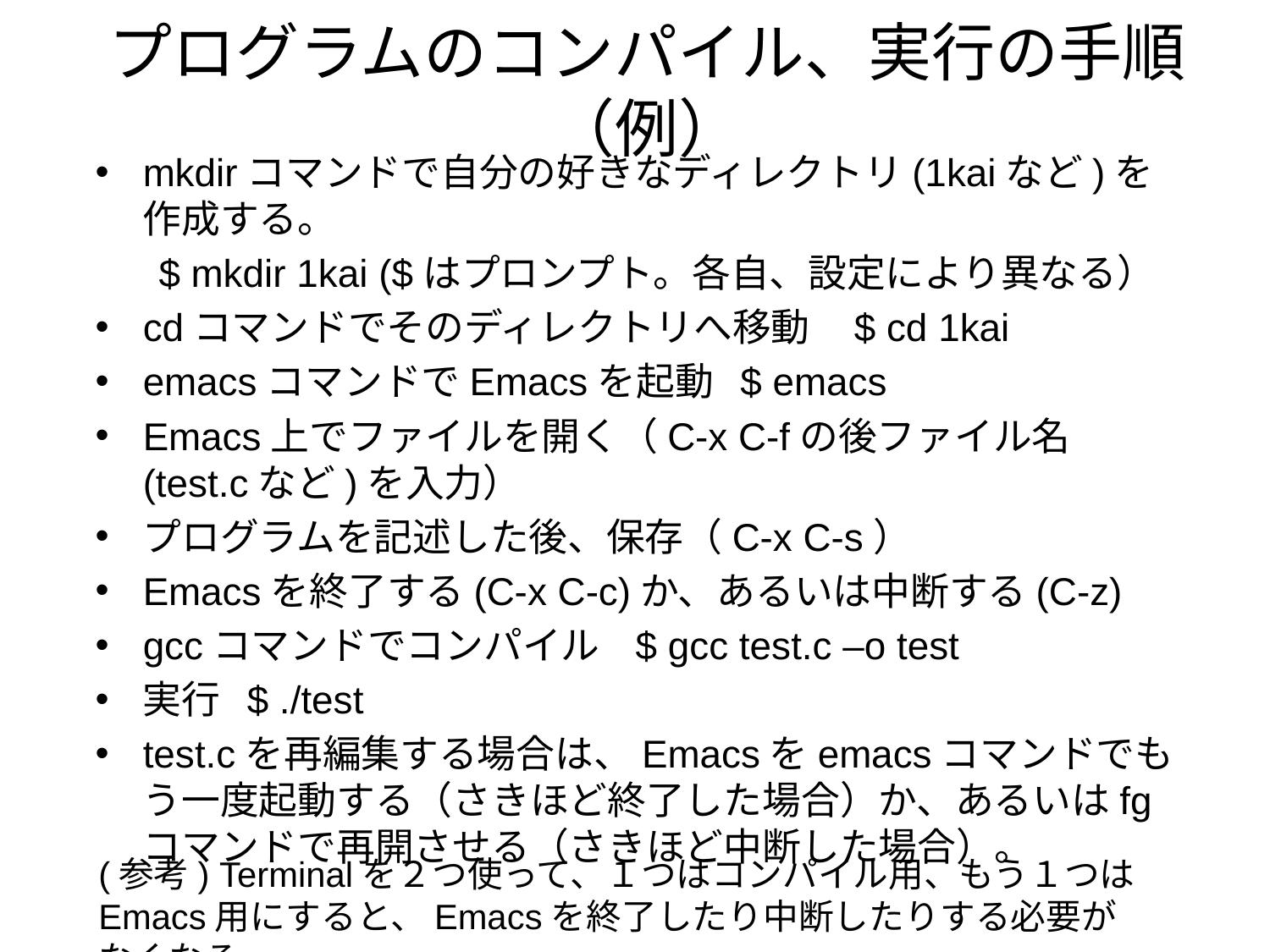

# プログラムのコンパイル、実行の手順（例）
mkdirコマンドで自分の好きなディレクトリ(1kaiなど)を作成する。
$ mkdir 1kai ($はプロンプト。各自、設定により異なる）
cdコマンドでそのディレクトリへ移動    $ cd 1kai
emacsコマンドでEmacsを起動  $ emacs
Emacs上でファイルを開く（C-x C-fの後ファイル名(test.cなど)を入力）
プログラムを記述した後、保存（C-x C-s）
Emacsを終了する(C-x C-c)か、あるいは中断する(C-z)
gccコマンドでコンパイル   $ gcc test.c –o test
実行  $ ./test
test.cを再編集する場合は、Emacsをemacsコマンドでもう一度起動する（さきほど終了した場合）か、あるいはfgコマンドで再開させる（さきほど中断した場合）。
(参考) Terminalを２つ使って、１つはコンパイル用、もう１つはEmacs用にすると、Emacsを終了したり中断したりする必要がなくなる。